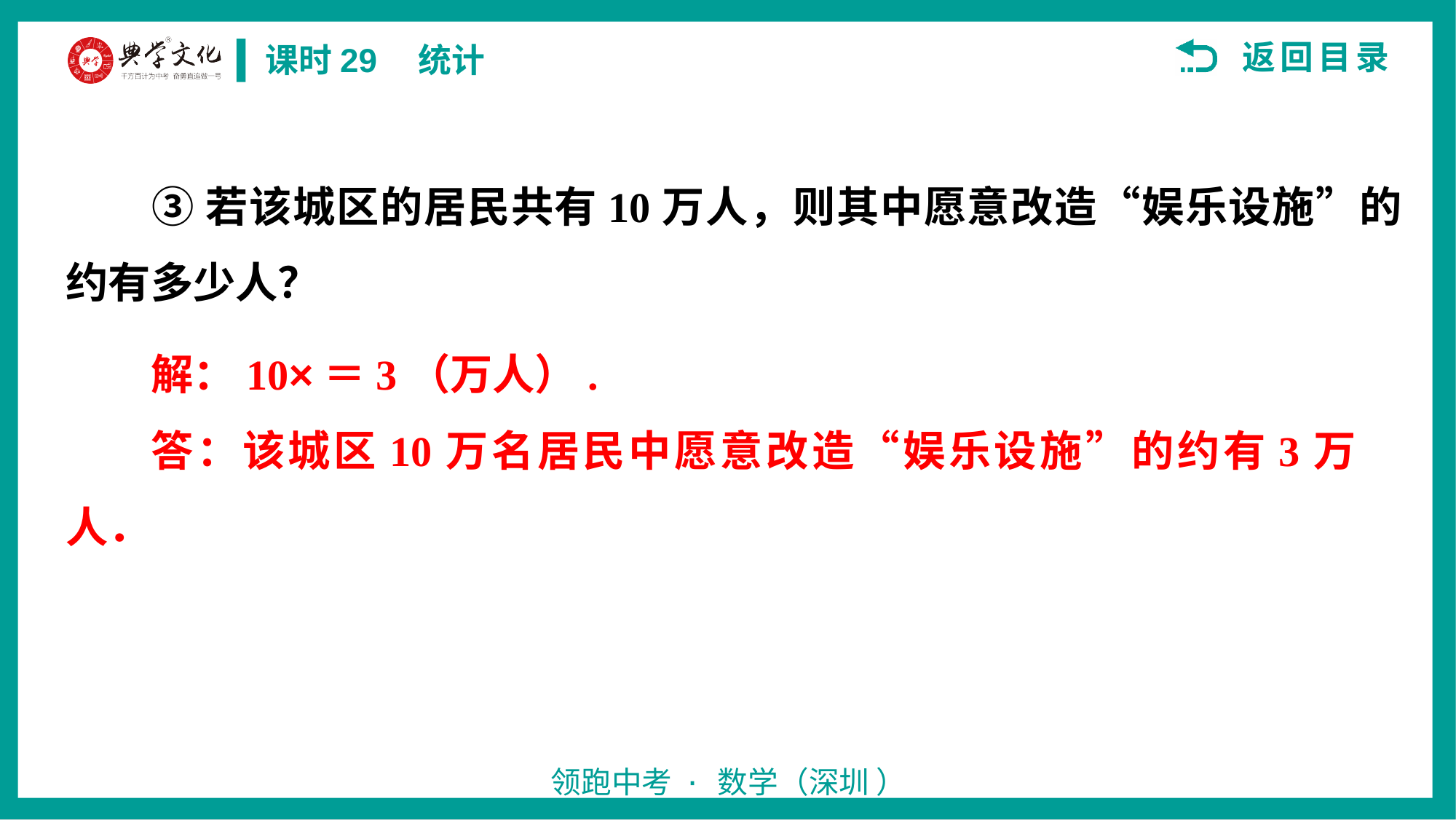

③若该城区的居民共有10万人，则其中愿意改造“娱乐设施”的约有多少人？
解：10×＝3（万人）.
答：该城区10万名居民中愿意改造“娱乐设施”的约有3万人．